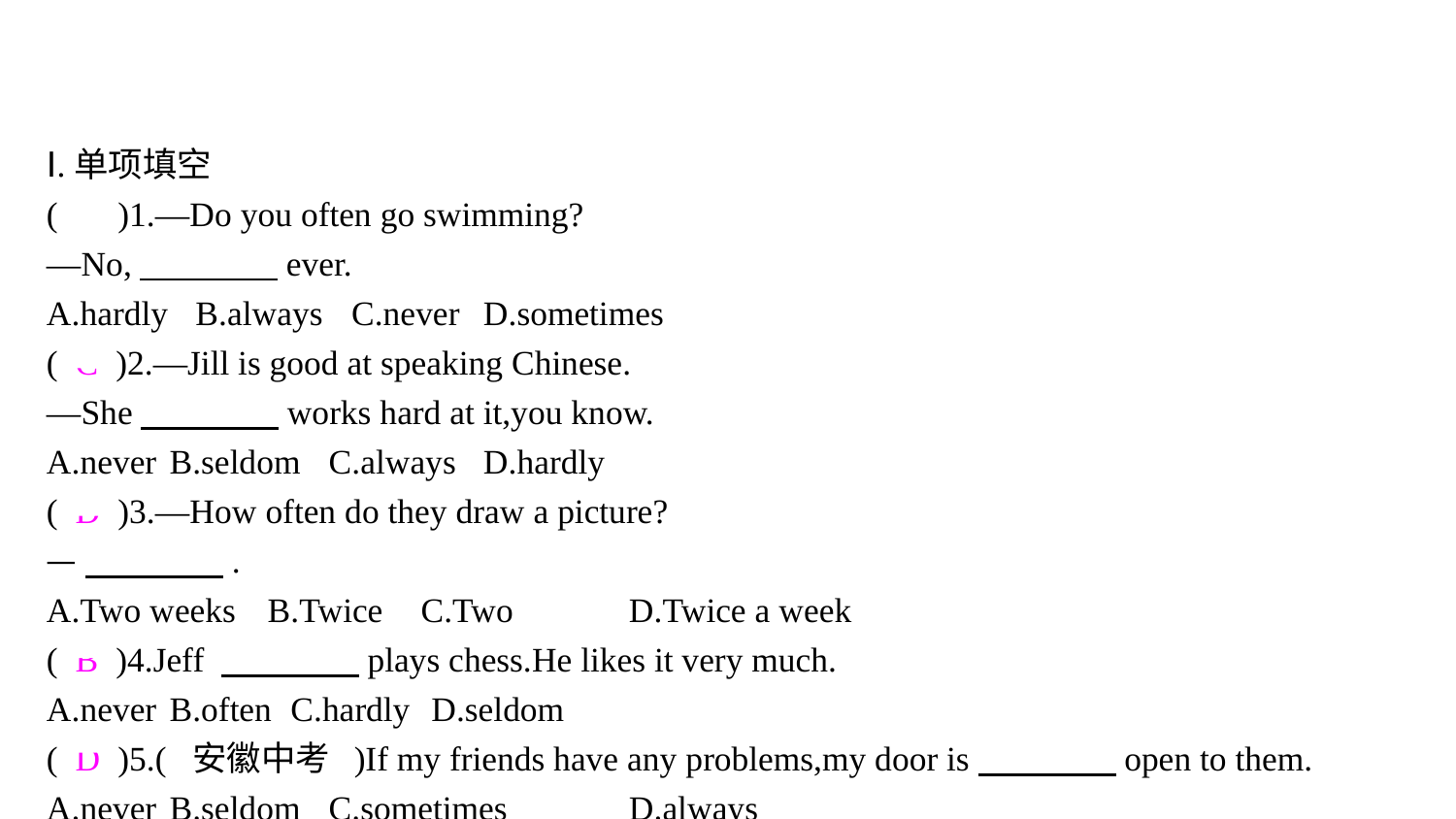

Ⅰ.单项填空
(  A  )1.—Do you often go swimming?
—No,　　　　ever.
A.hardly	   B.always   C.never	D.sometimes
(  C  )2.—Jill is good at speaking Chinese.
—She　　　　works hard at it,you know.
A.never	B.seldom   C.always	D.hardly
(  D  )3.—How often do they draw a picture?
—　　　　.
A.Two weeks	B.Twice    C.Two	D.Twice a week
(  B  )4.Jeff 　　　　plays chess.He likes it very much.
A.never	B.often  C.hardly	D.seldom
(  D  )5.(  安徽中考  )If my friends have any problems,my door is　　　　open to them.
A.never	B.seldom   C.sometimes	D.always